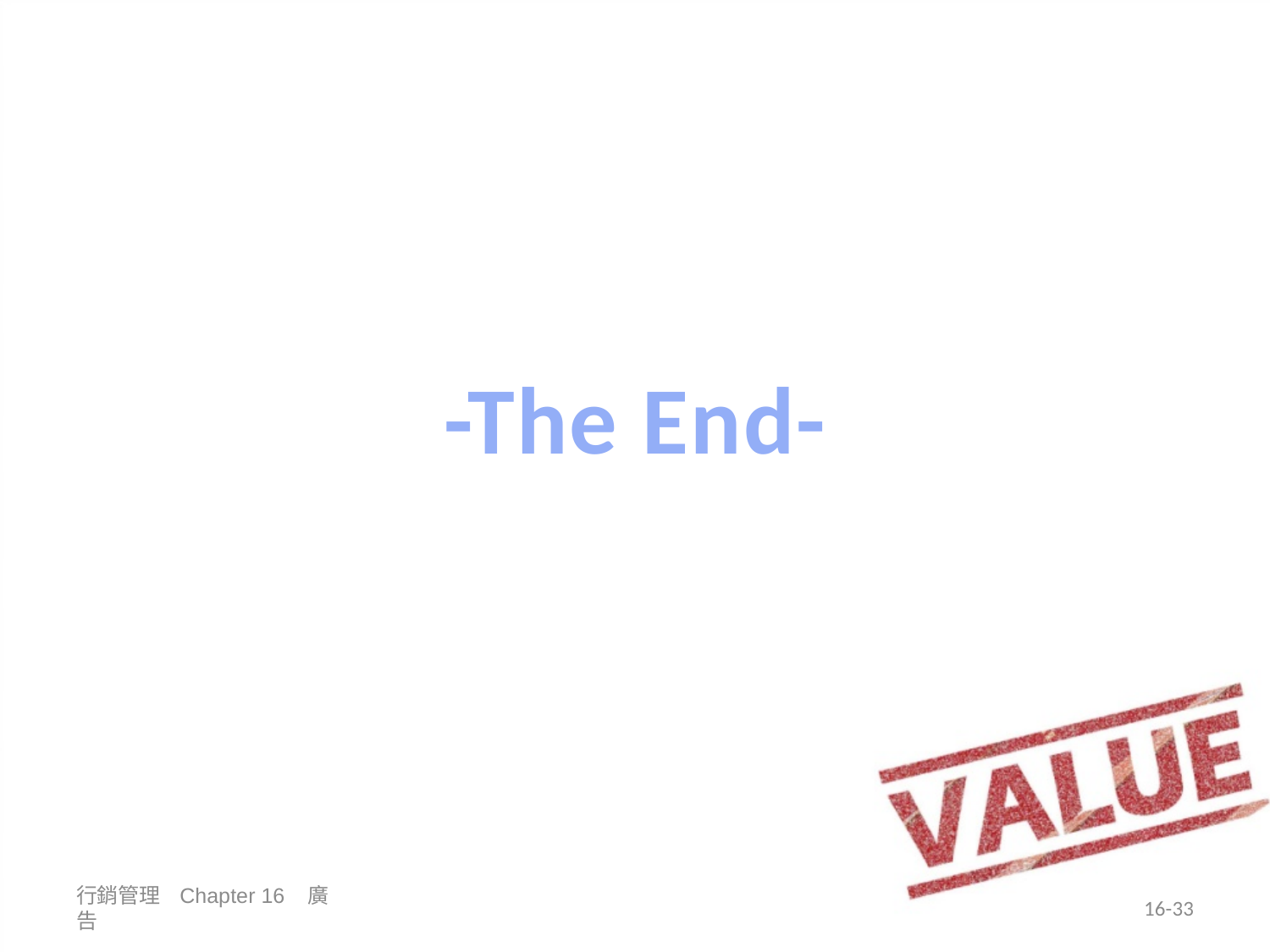

# -The End-

行銷管理   Chapter 16   廣告
16-33